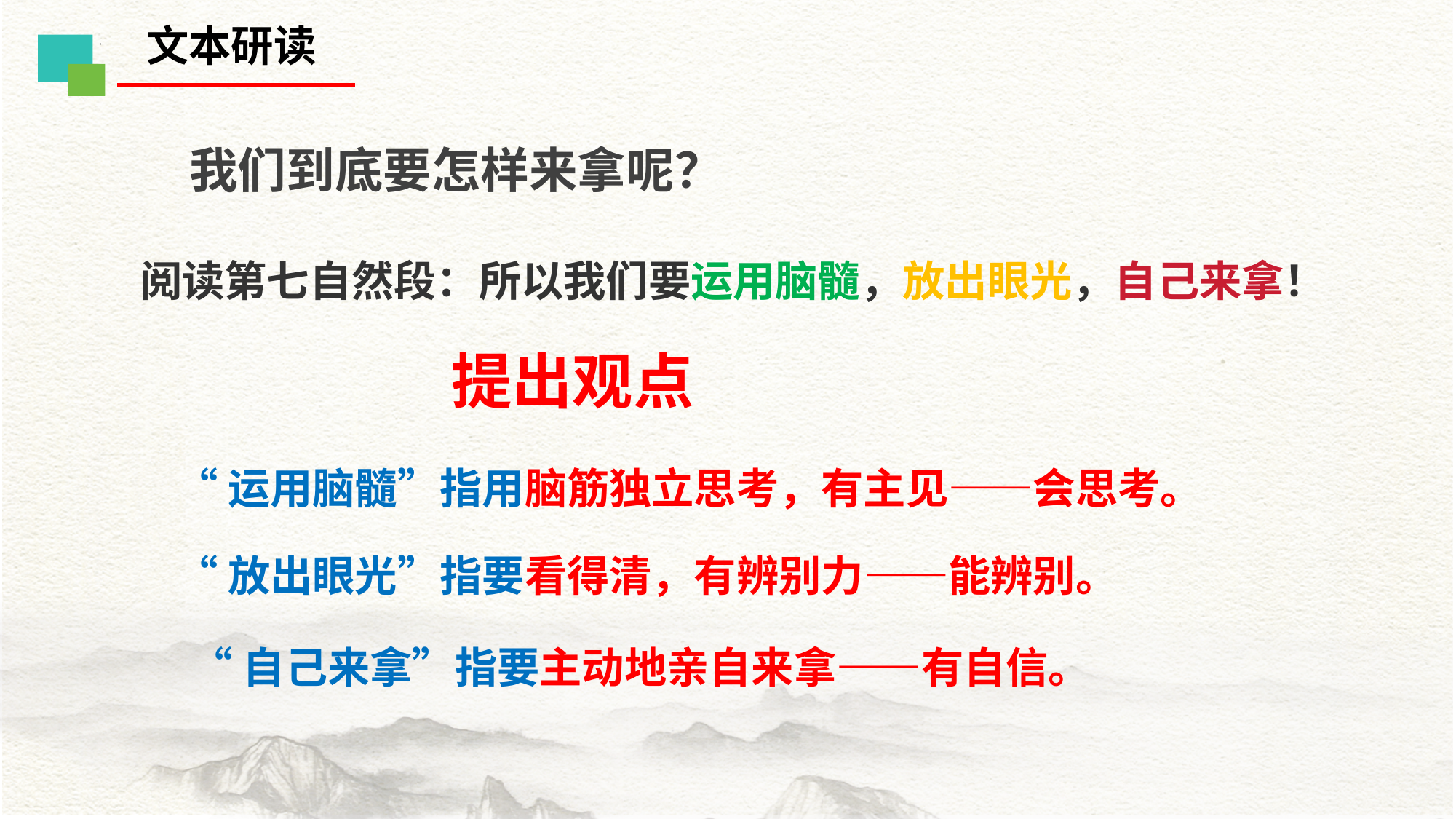

文本研读

我们到底要怎样来拿呢？
阅读第七自然段：所以我们要运用脑髓，放出眼光，自己来拿！
提出观点
“运用脑髓”指用脑筋独立思考，有主见——会思考。
“放出眼光”指要看得清，有辨别力——能辨别。
“自己来拿”指要主动地亲自来拿——有自信。